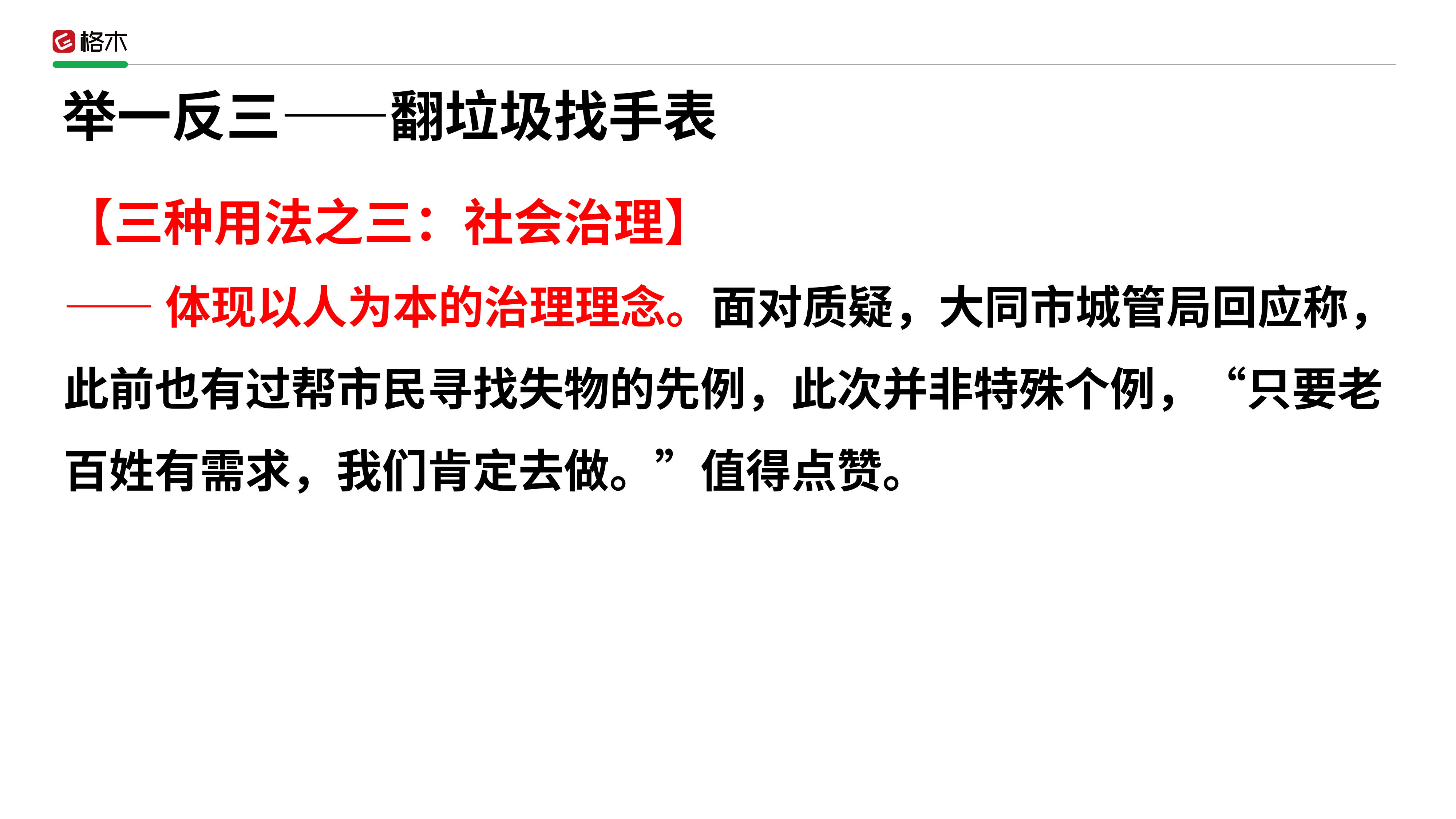

举一反三——翻垃圾找手表
【三种用法之三：社会治理】
——体现以人为本的治理理念。面对质疑，大同市城管局回应称，此前也有过帮市民寻找失物的先例，此次并非特殊个例，“只要老百姓有需求，我们肯定去做。”值得点赞。